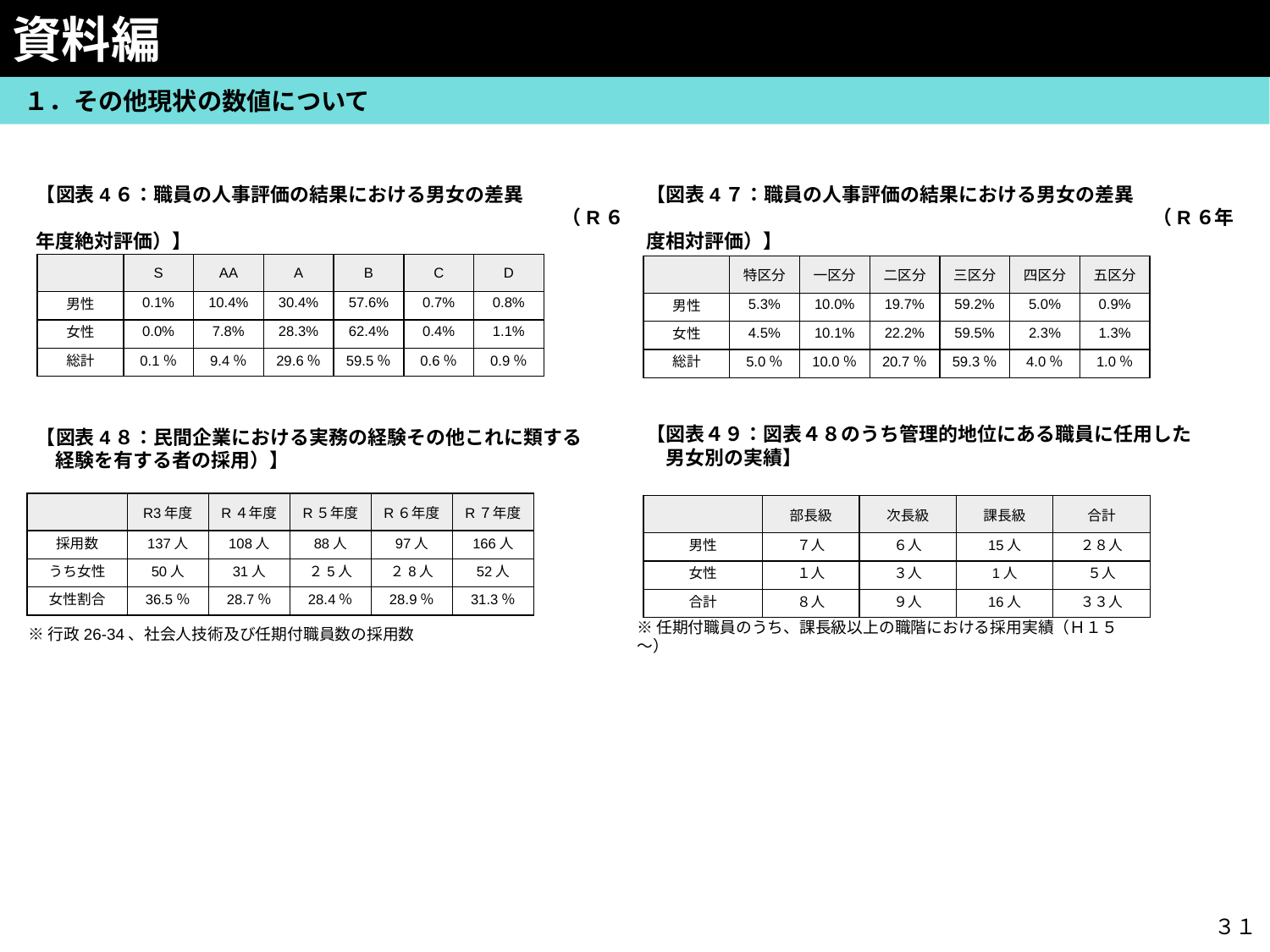

資料編
　１．その他現状の数値について

【図表4６：職員の人事評価の結果における男女の差異
　　　　　　　　　　　　　　　　　　　　　　　　　　　（R６年度絶対評価）】
【図表4７：職員の人事評価の結果における男女の差異
　　　　　　　　　　　　　　　　　　　　　　　　　　（R６年度相対評価）】
|  | S | AA | A | B | C | D |
| --- | --- | --- | --- | --- | --- | --- |
| 男性 | 0.1% | 10.4% | 30.4% | 57.6% | 0.7% | 0.8% |
| 女性 | 0.0% | 7.8% | 28.3% | 62.4% | 0.4% | 1.1% |
| 総計 | 0.1％ | 9.4％ | 29.6％ | 59.5％ | 0.6％ | 0.9％ |
|  | 特区分 | 一区分 | 二区分 | 三区分 | 四区分 | 五区分 |
| --- | --- | --- | --- | --- | --- | --- |
| 男性 | 5.3% | 10.0% | 19.7% | 59.2% | 5.0% | 0.9% |
| 女性 | 4.5% | 10.1% | 22.2% | 59.5% | 2.3% | 1.3% |
| 総計 | 5.0％ | 10.0％ | 20.7％ | 59.3％ | 4.0％ | 1.0％ |

【図表４９：図表４８のうち管理的地位にある職員に任用した
　男女別の実績】
【図表4８：民間企業における実務の経験その他これに類する
　経験を有する者の採用）】
|  | R3年度 | R４年度 | R５年度 | R６年度 | R７年度 |
| --- | --- | --- | --- | --- | --- |
| 採用数 | 137人 | 108人 | 88人 | 97人 | 166人 |
| うち女性 | 50人 | 31人 | ２5人 | ２8人 | 52人 |
| 女性割合 | 36.5％ | 28.7％ | 28.4％ | 28.9％ | 31.3％ |
|  | 部長級 | 次長級 | 課長級 | 合計 |
| --- | --- | --- | --- | --- |
| 男性 | ７人 | ６人 | 15人 | ２８人 |
| 女性 | １人 | ３人 | 1人 | ５人 |
| 合計 | ８人 | ９人 | 16人 | ３３人 |
※行政26-34、社会人技術及び任期付職員数の採用数
※任期付職員のうち、課長級以上の職階における採用実績（Ｈ１５～）
３１